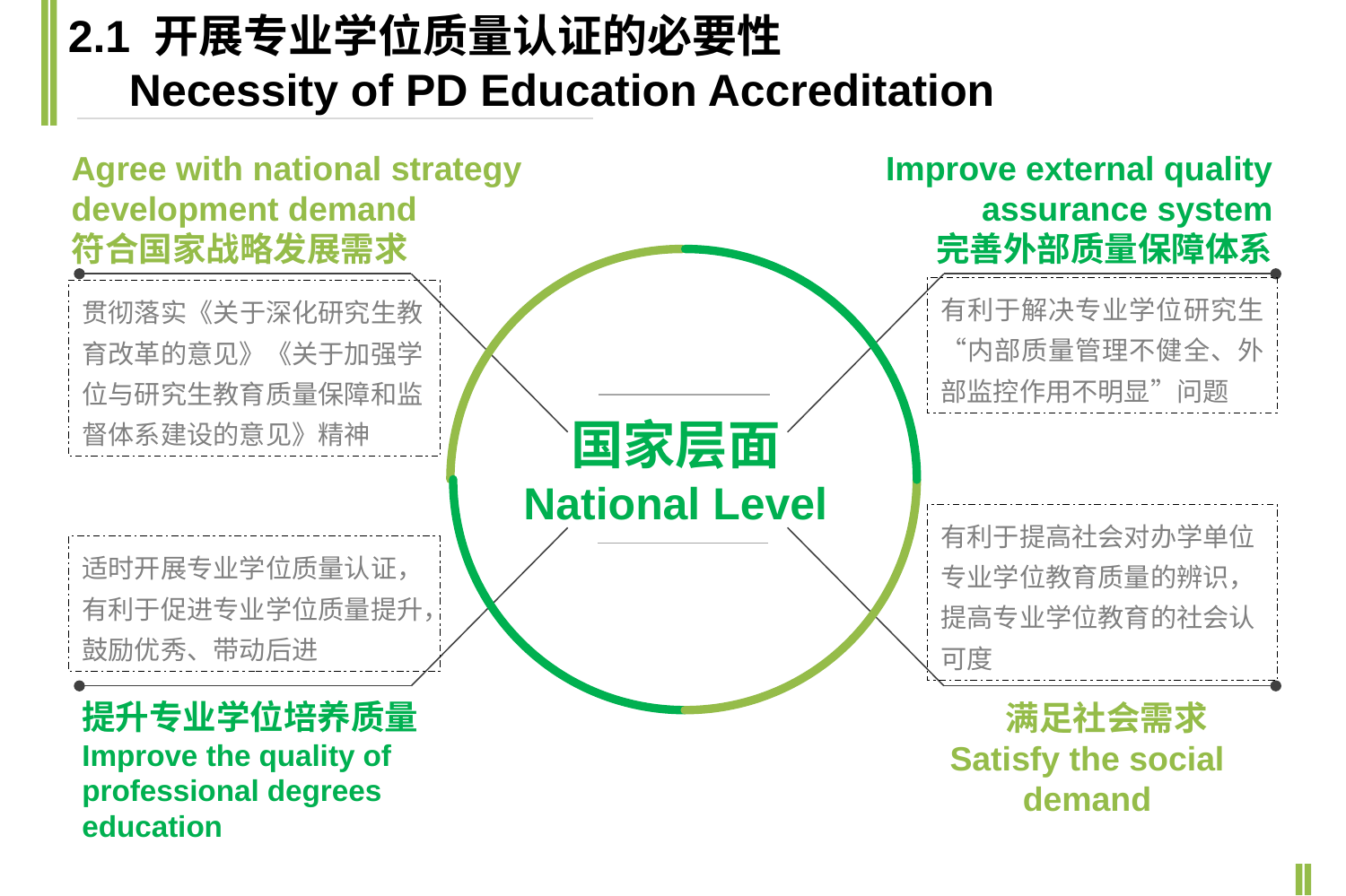

2.1 开展专业学位质量认证的必要性
     Necessity of PD Education Accreditation
Agree with national strategy  development demand
符合国家战略发展需求
Improve external quality assurance system
完善外部质量保障体系

有利于解决专业学位研究生“内部质量管理不健全、外部监控作用不明显”问题
贯彻落实《关于深化研究生教育改革的意见》《关于加强学位与研究生教育质量保障和监督体系建设的意见》精神
国家层面
National Level

有利于提高社会对办学单位专业学位教育质量的辨识，提高专业学位教育的社会认可度
适时开展专业学位质量认证，有利于促进专业学位质量提升，鼓励优秀、带动后进
提升专业学位培养质量
Improve the quality of professional degrees education
    满足社会需求
Satisfy the social demand